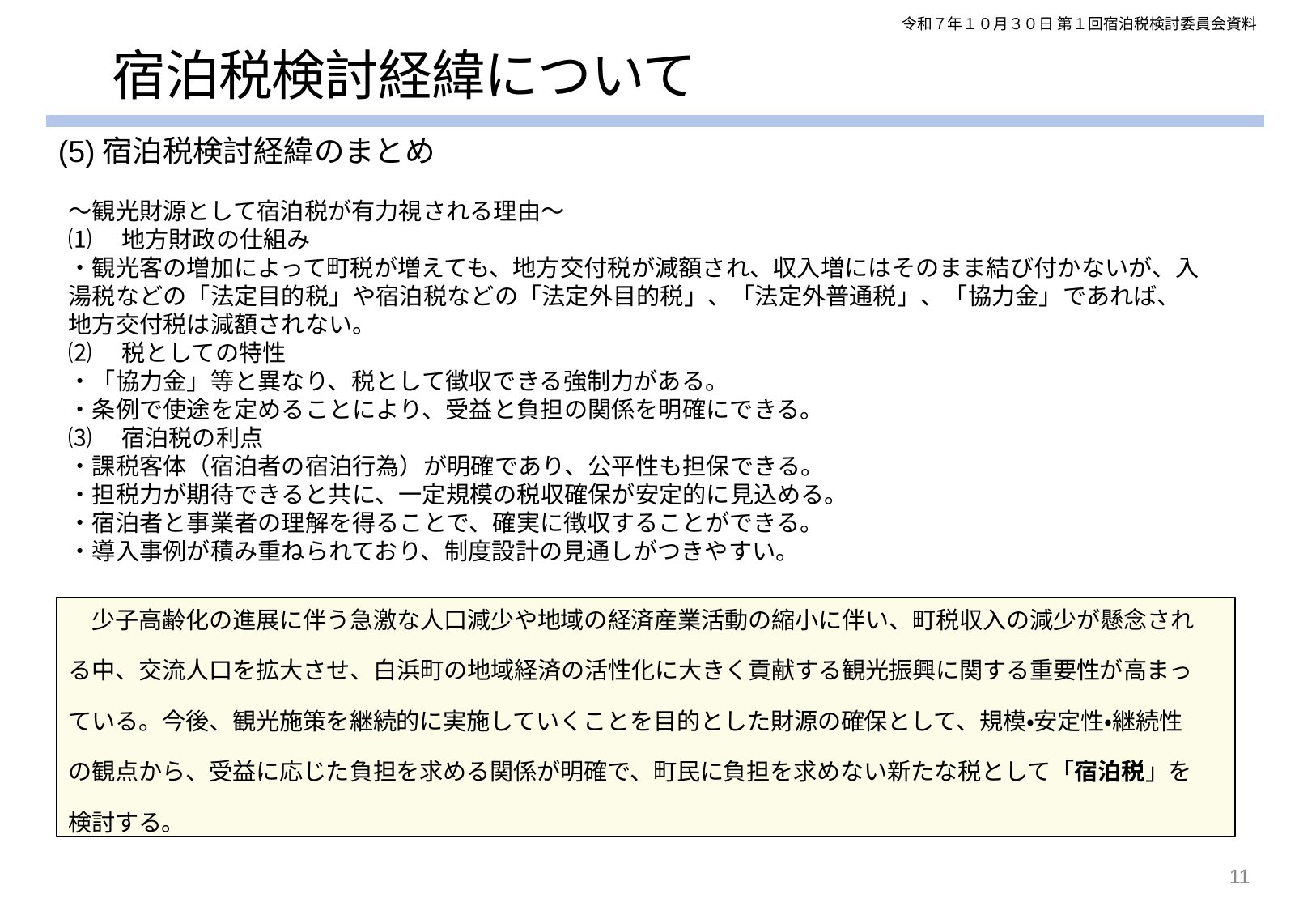

令和７年１０月３０日 第１回宿泊税検討委員会資料
# 宿泊税検討経緯について
(5)宿泊税検討経緯のまとめ
～観光財源として宿泊税が有力視される理由～
⑴　地方財政の仕組み
・観光客の増加によって町税が増えても、地方交付税が減額され、収入増にはそのまま結び付かないが、入湯税などの「法定目的税」や宿泊税などの「法定外目的税」、「法定外普通税」、「協力金」であれば、地方交付税は減額されない。
⑵　税としての特性
・「協力金」等と異なり、税として徴収できる強制力がある。
・条例で使途を定めることにより、受益と負担の関係を明確にできる。
⑶　宿泊税の利点
・課税客体（宿泊者の宿泊行為）が明確であり、公平性も担保できる。
・担税力が期待できると共に、一定規模の税収確保が安定的に見込める。
・宿泊者と事業者の理解を得ることで、確実に徴収することができる。
・導入事例が積み重ねられており、制度設計の見通しがつきやすい。

少子高齢化の進展に伴う急激な人口減少や地域の経済産業活動の縮小に伴い、町税収入の減少が懸念され
る中、交流人口を拡大させ、白浜町の地域経済の活性化に大きく貢献する観光振興に関する重要性が高まっている。今後、観光施策を継続的に実施していくことを目的とした財源の確保として、規模・安定性・継続性の観点から、受益に応じた負担を求める関係が明確で、町民に負担を求めない新たな税として「宿泊税」を検討する。
11